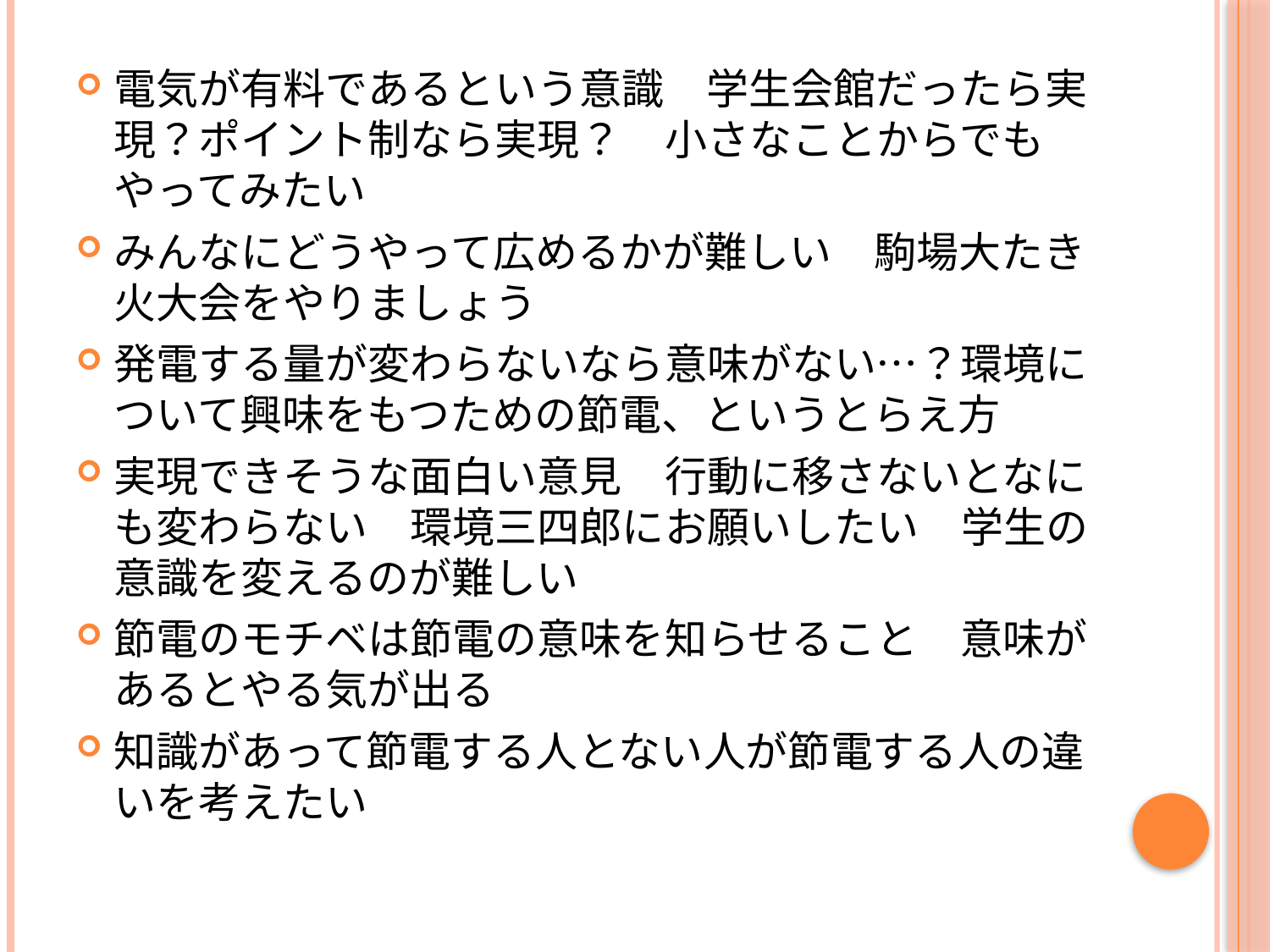

電気が有料であるという意識　学生会館だったら実現？ポイント制なら実現？　小さなことからでもやってみたい
みんなにどうやって広めるかが難しい　駒場大たき火大会をやりましょう
発電する量が変わらないなら意味がない…？環境について興味をもつための節電、というとらえ方
実現できそうな面白い意見　行動に移さないとなにも変わらない　環境三四郎にお願いしたい　学生の意識を変えるのが難しい
節電のモチベは節電の意味を知らせること　意味があるとやる気が出る
知識があって節電する人とない人が節電する人の違いを考えたい